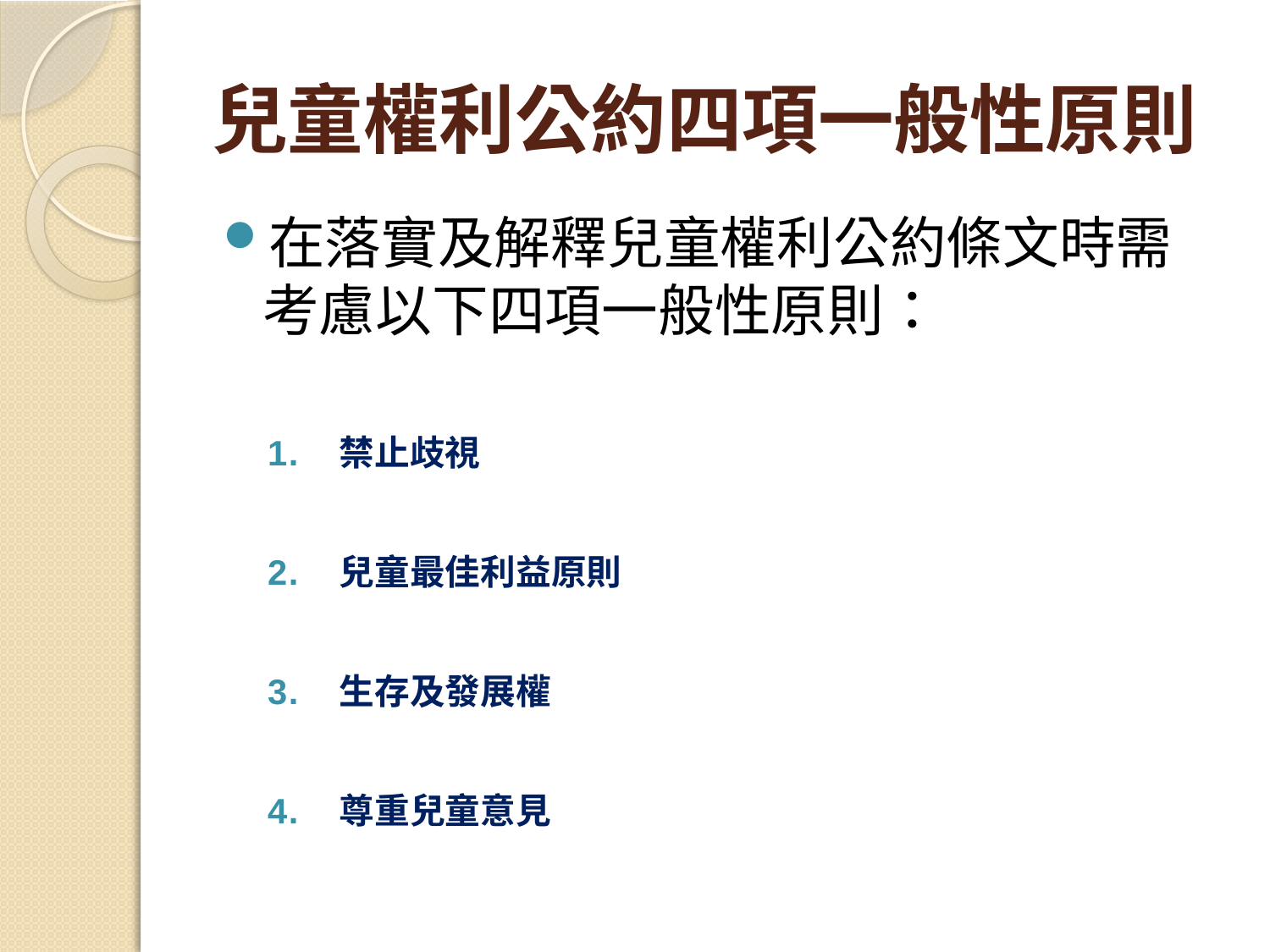

# 兒童權利公約四項一般性原則
在落實及解釋兒童權利公約條文時需考慮以下四項一般性原則：

禁止歧視

兒童最佳利益原則

生存及發展權

尊重兒童意見